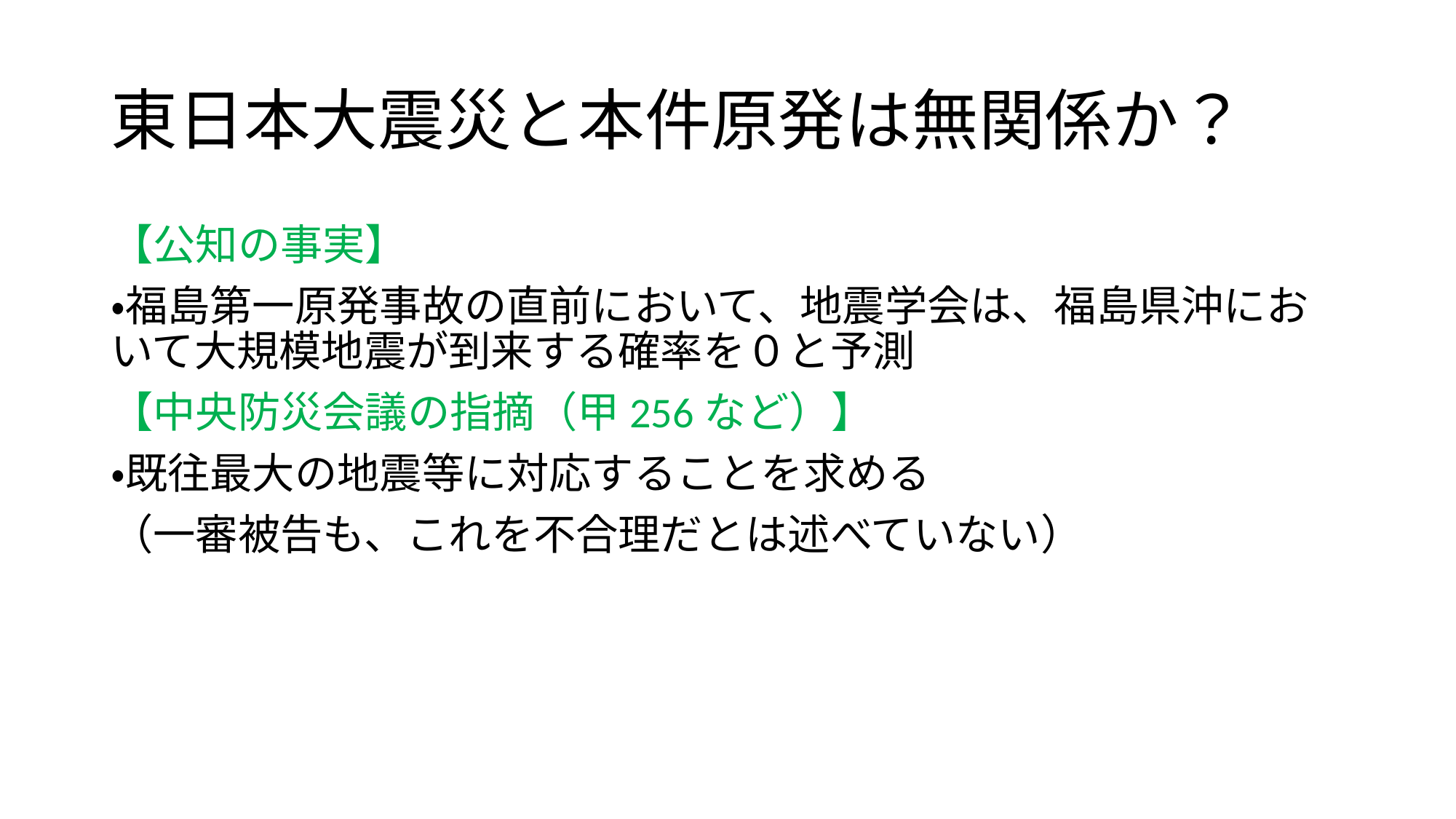

# 東日本大震災と本件原発は無関係か？
【公知の事実】
・福島第一原発事故の直前において、地震学会は、福島県沖において大規模地震が到来する確率を０と予測
【中央防災会議の指摘（甲256など）】
・既往最大の地震等に対応することを求める
（一審被告も、これを不合理だとは述べていない）